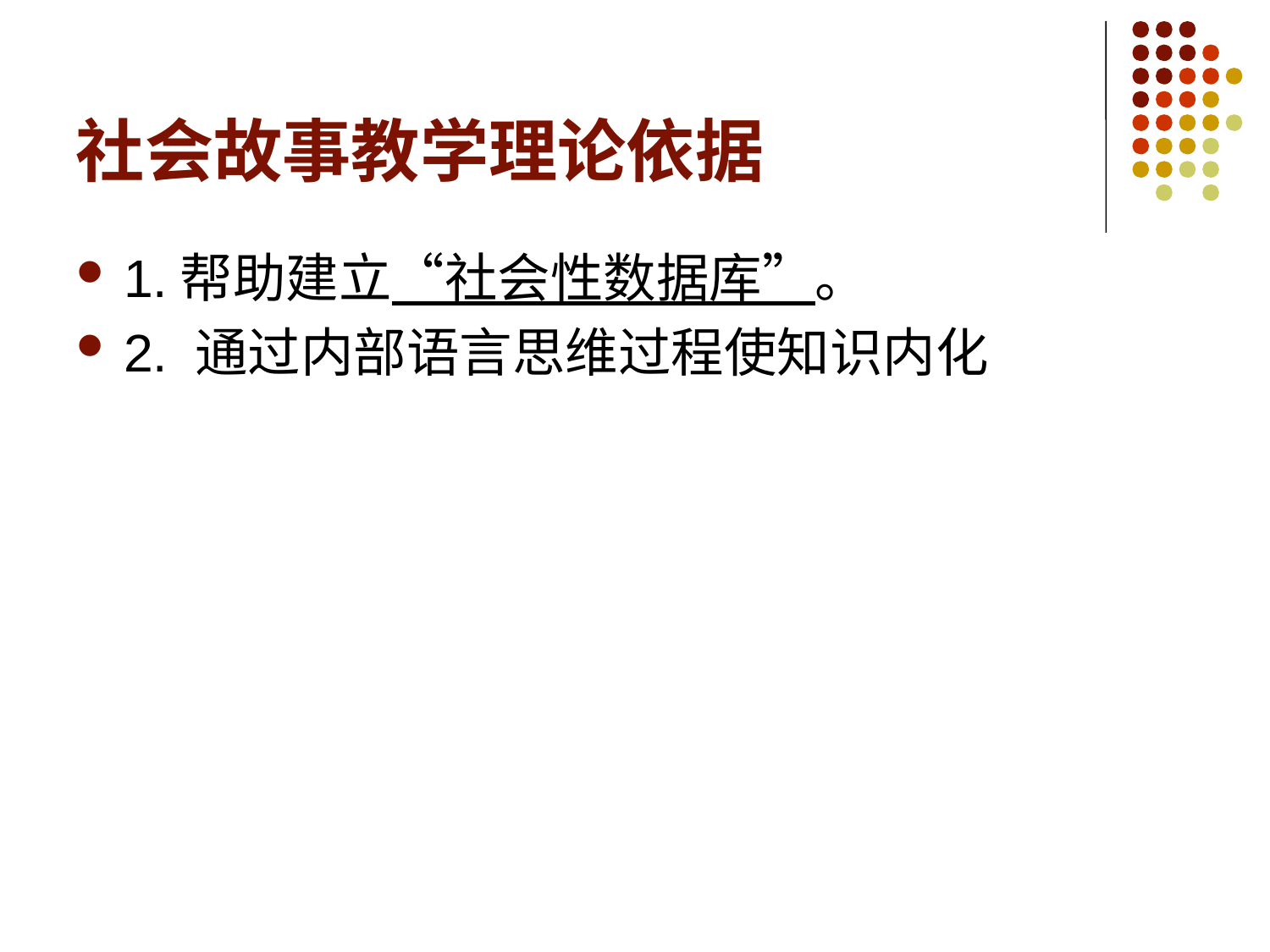

# 社会故事教学理论依据
1.帮助建立“社会性数据库”。
2. 通过内部语言思维过程使知识内化